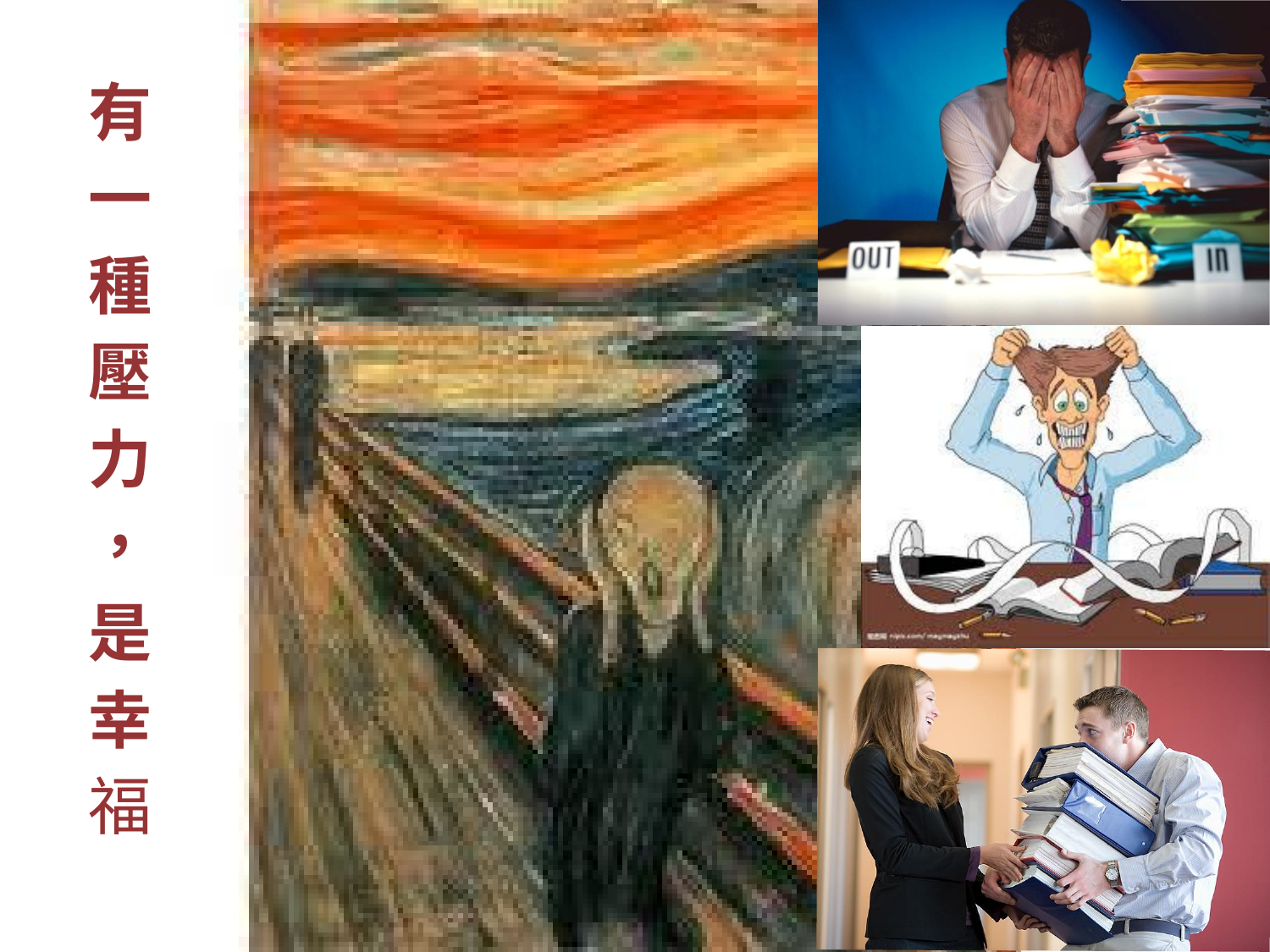

有
一
種
壓
力
，
是
幸
福